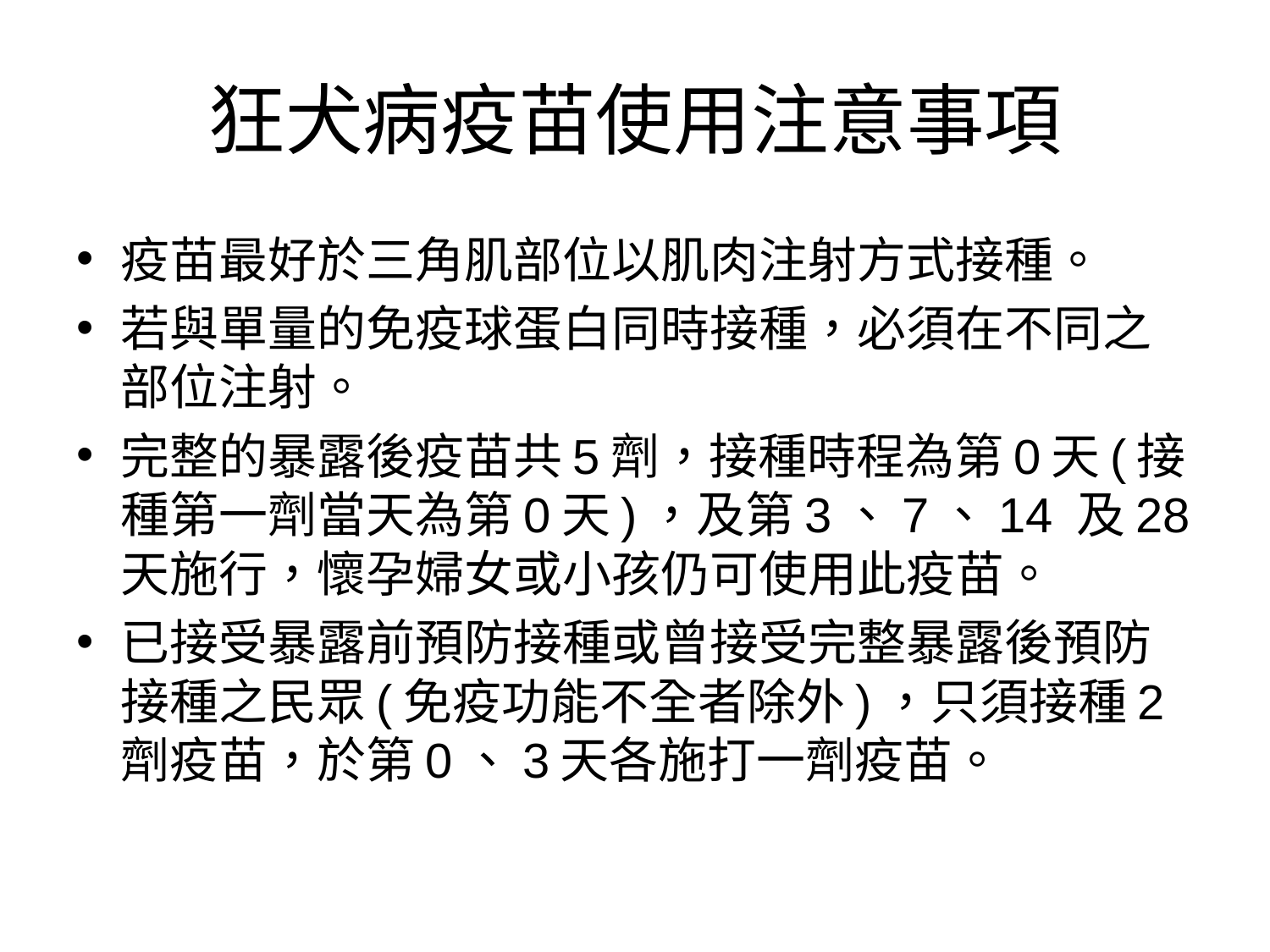

# 狂犬病疫苗使用注意事項
疫苗最好於三角肌部位以肌肉注射方式接種。
若與單量的免疫球蛋白同時接種，必須在不同之部位注射。
完整的暴露後疫苗共5劑，接種時程為第0天(接種第一劑當天為第0天)，及第3、7、14 及28 天施行，懷孕婦女或小孩仍可使用此疫苗。
已接受暴露前預防接種或曾接受完整暴露後預防接種之民眾(免疫功能不全者除外)，只須接種2劑疫苗，於第0、3天各施打一劑疫苗。